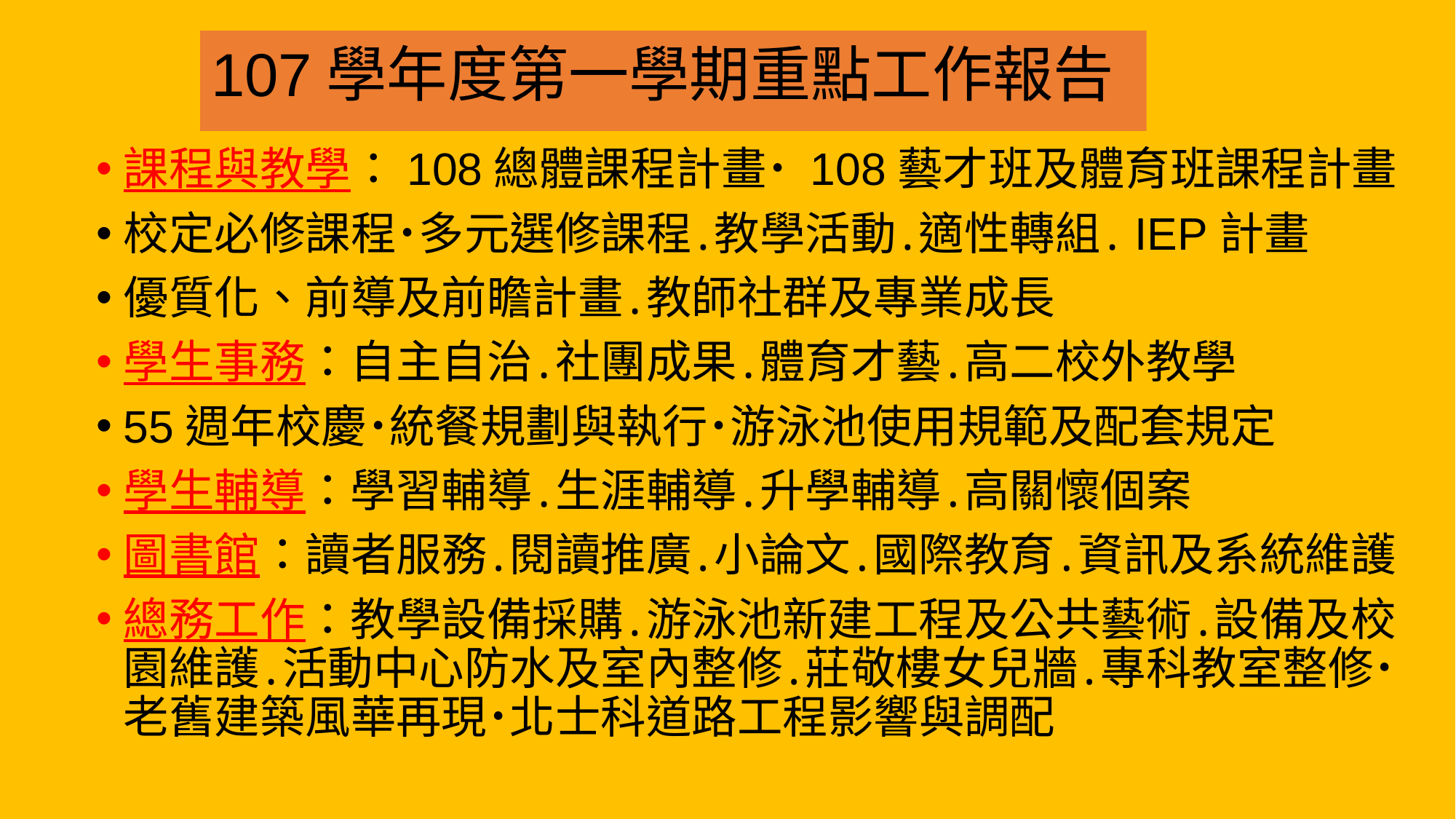

# 107學年度第一學期重點工作報告
課程與教學：108總體課程計畫˙ 108藝才班及體育班課程計畫
校定必修課程˙多元選修課程․教學活動․適性轉組․IEP計畫
優質化、前導及前瞻計畫․教師社群及專業成長
學生事務：自主自治․社團成果․體育才藝․高二校外教學
55週年校慶˙統餐規劃與執行˙游泳池使用規範及配套規定
學生輔導：學習輔導․生涯輔導․升學輔導․高關懷個案
圖書館：讀者服務․閱讀推廣․小論文․國際教育․資訊及系統維護
總務工作：教學設備採購․游泳池新建工程及公共藝術․設備及校園維護․活動中心防水及室內整修․莊敬樓女兒牆․專科教室整修˙老舊建築風華再現˙北士科道路工程影響與調配